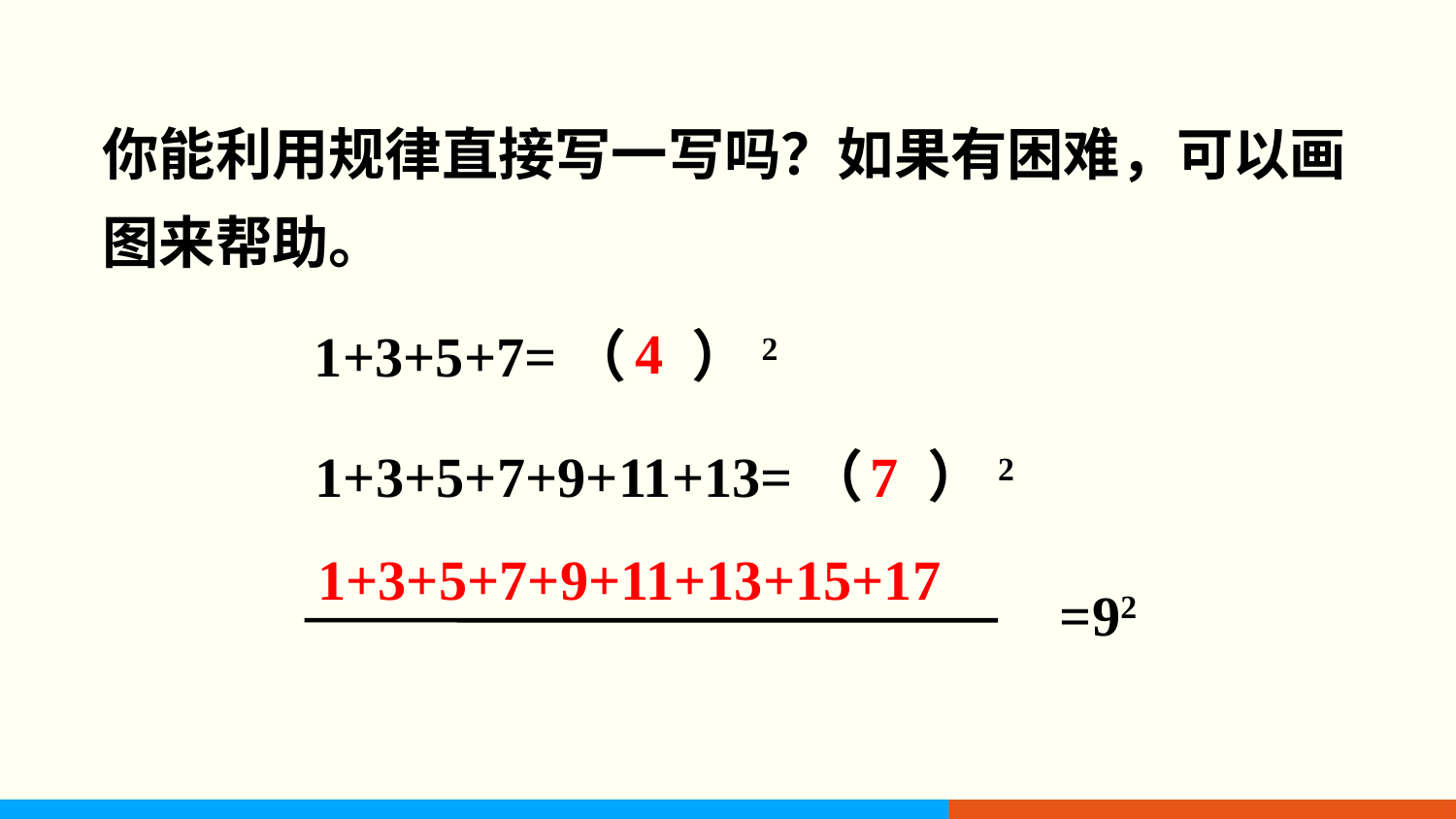

你能利用规律直接写一写吗？如果有困难，可以画图来帮助。
4
1+3+5+7=（     ）2
7
1+3+5+7+9+11+13=（     ）2
1+3+5+7+9+11+13+15+17
                  =92